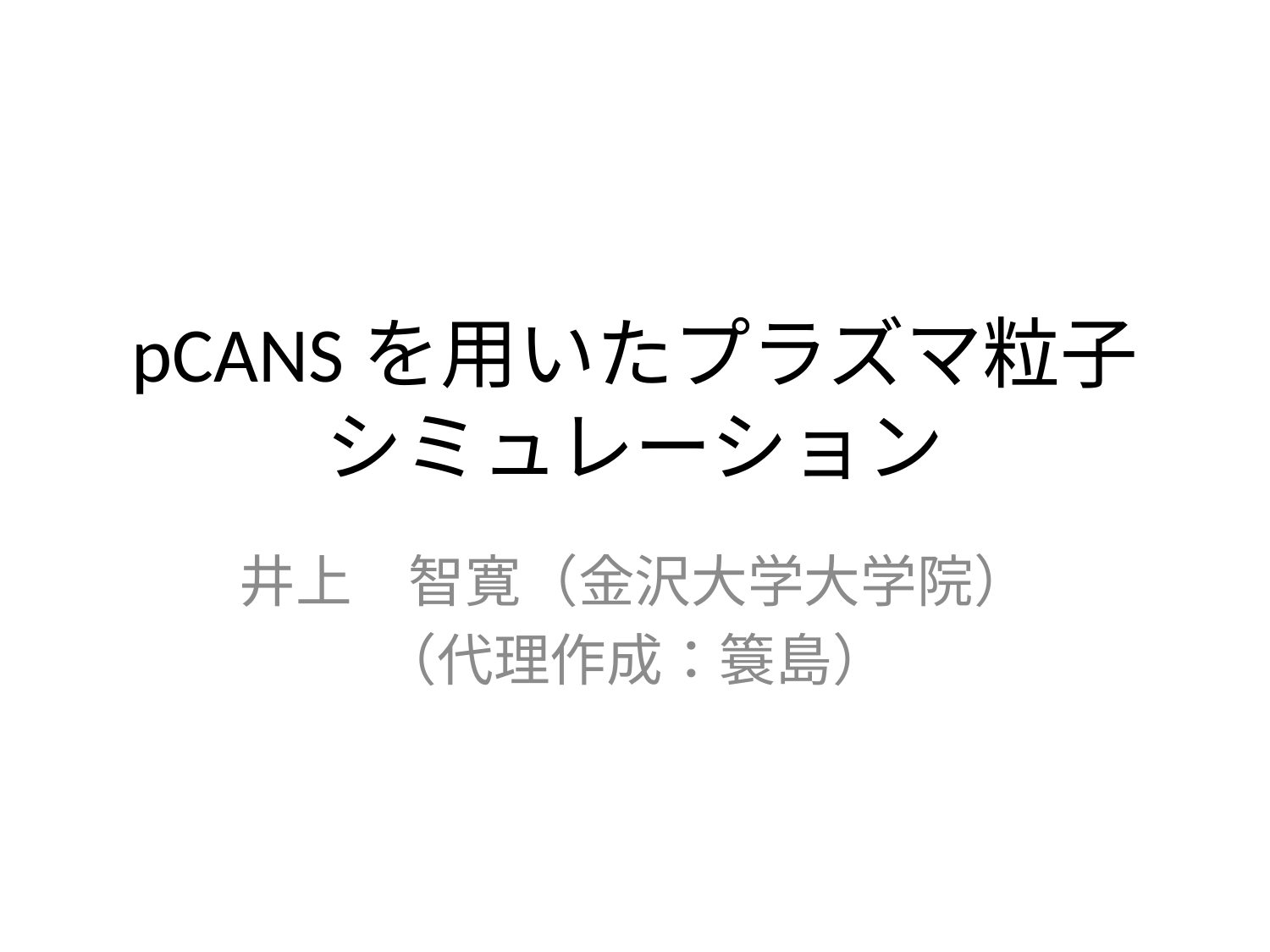

# pCANSを用いたプラズマ粒子シミュレーション
井上　智寛（金沢大学大学院）
（代理作成：簑島）